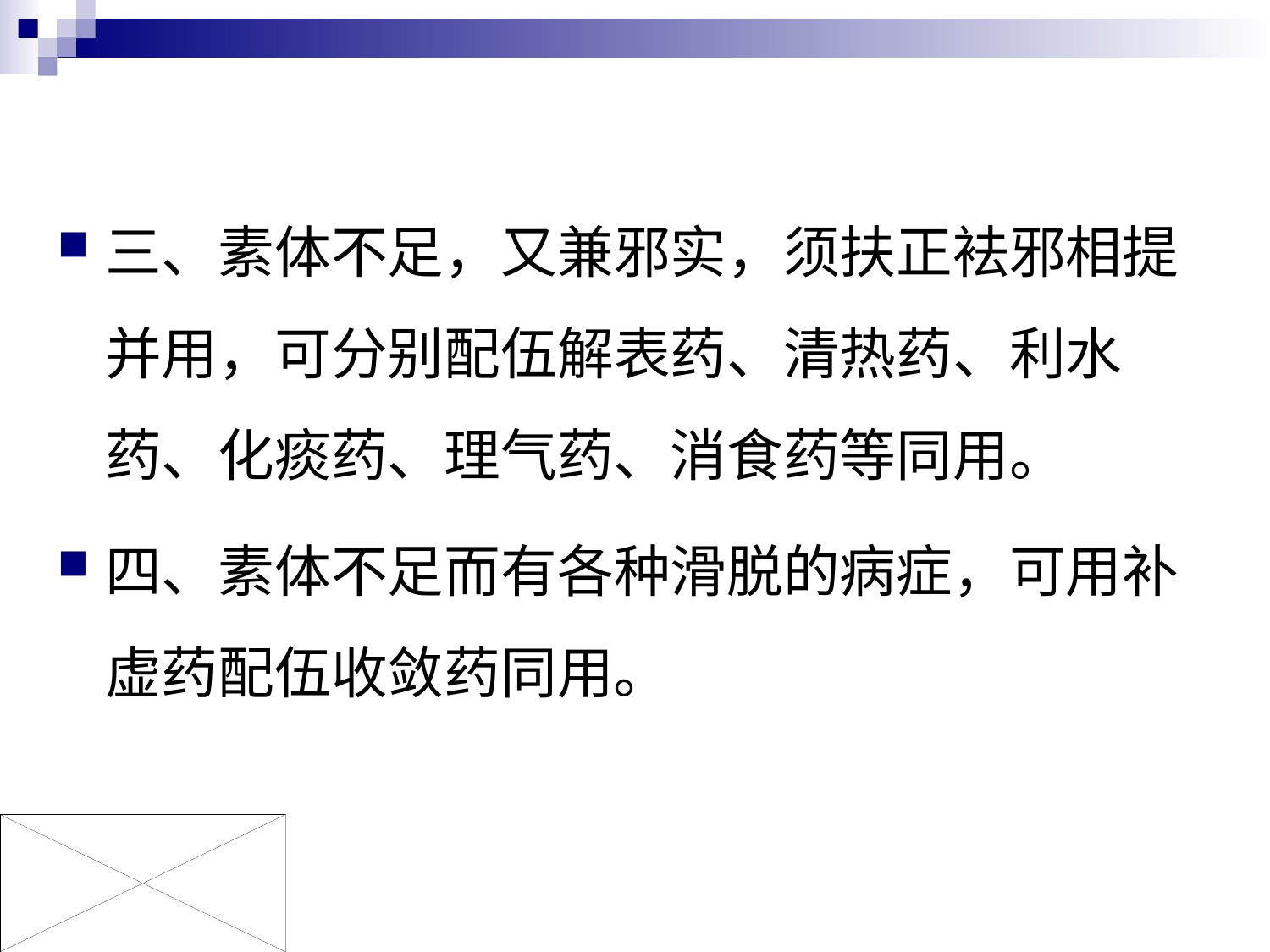

# 三、素体不足，又兼邪实，须扶正袪邪相提并用，可分别配伍解表药、清热药、利水药、化痰药、理气药、消食药等同用。
四、素体不足而有各种滑脱的病症，可用补虚药配伍收敛药同用。